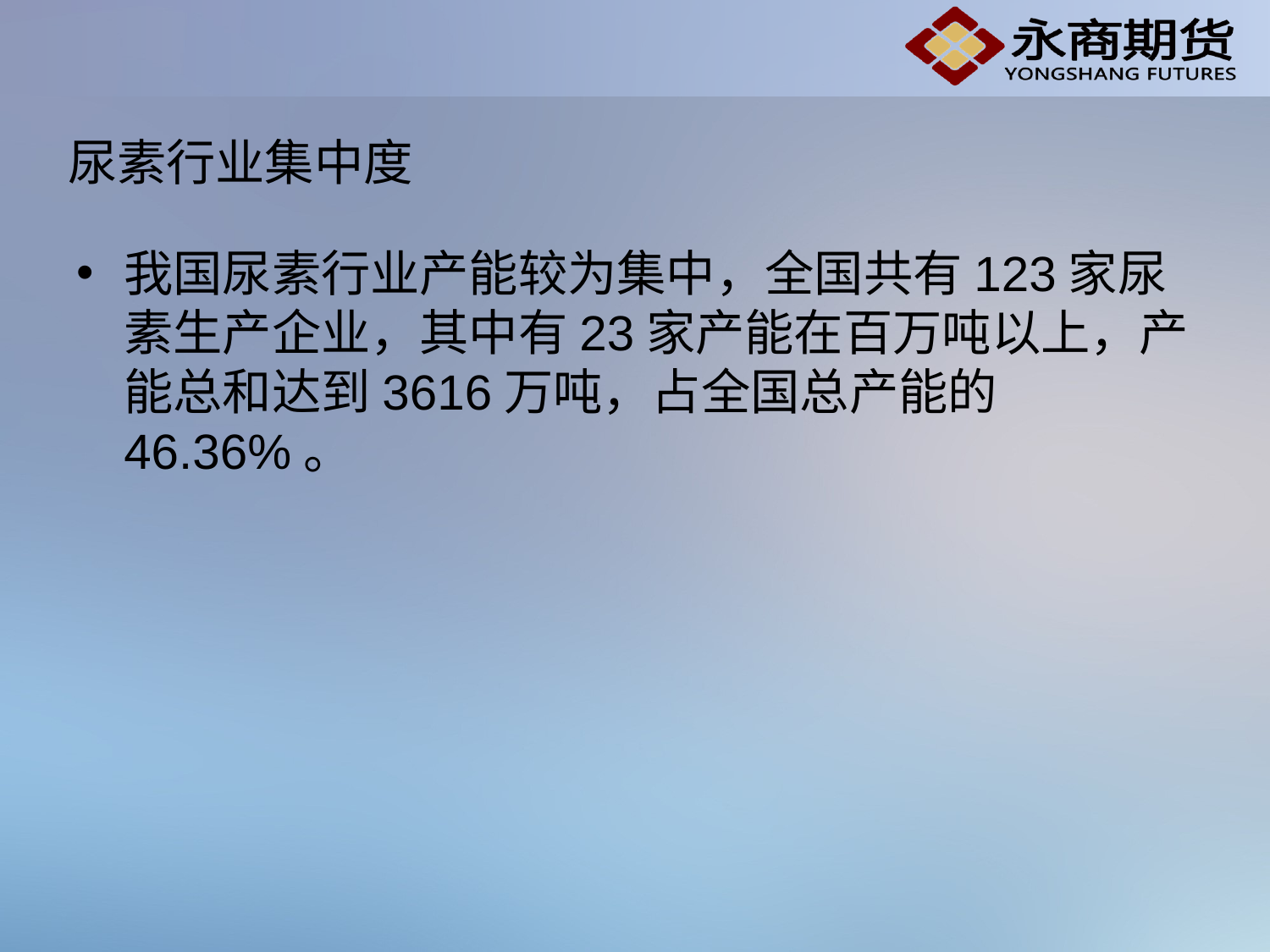

# 尿素行业集中度
我国尿素行业产能较为集中，全国共有123家尿素生产企业，其中有23家产能在百万吨以上，产能总和达到3616万吨，占全国总产能的46.36%。